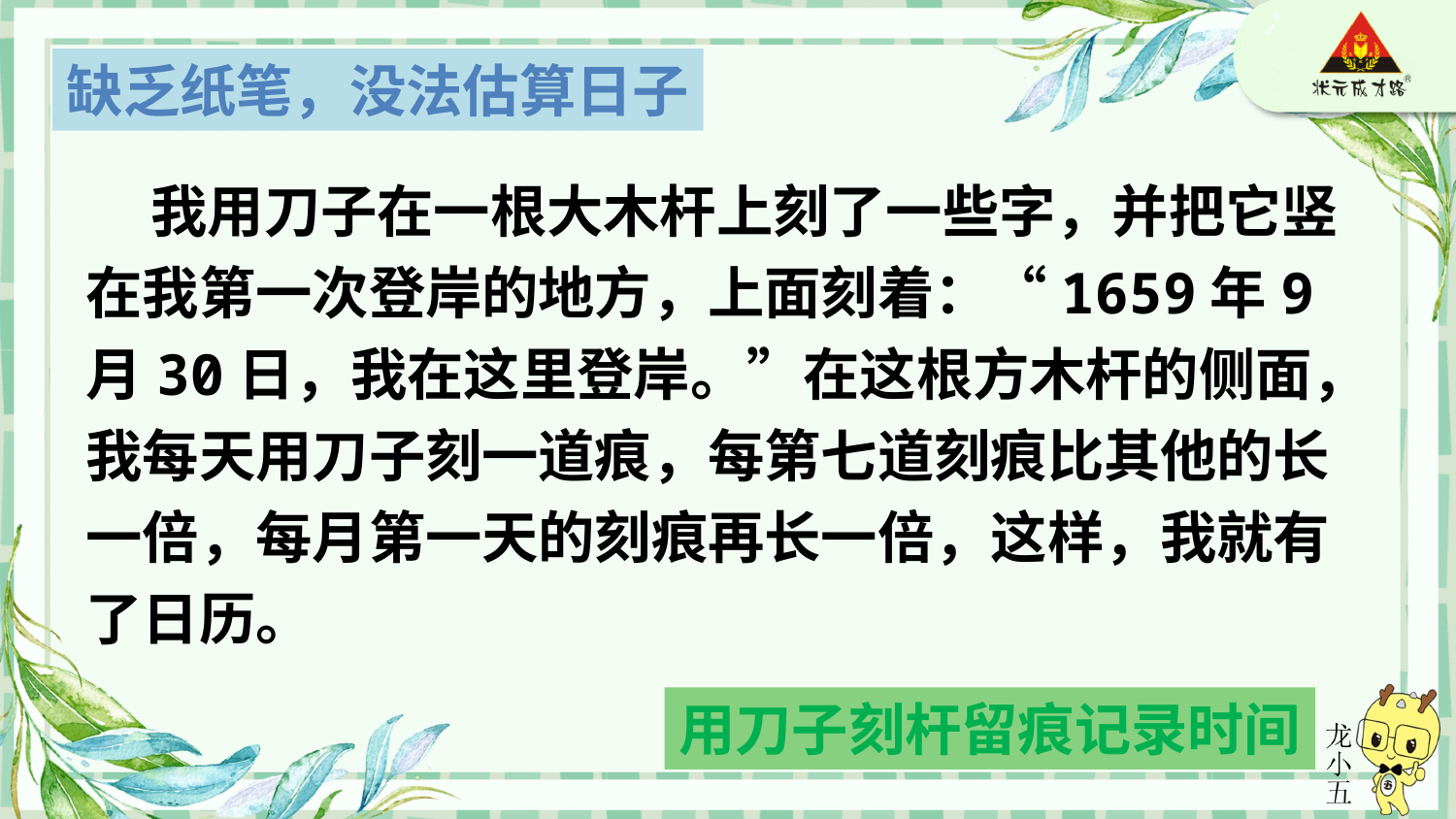

缺乏纸笔，没法估算日子
    我用刀子在一根大木杆上刻了一些字，并把它竖在我第一次登岸的地方，上面刻着：“1659年9月30日，我在这里登岸。”在这根方木杆的侧面，我每天用刀子刻一道痕，每第七道刻痕比其他的长一倍，每月第一天的刻痕再长一倍，这样，我就有了日历。
用刀子刻杆留痕记录时间